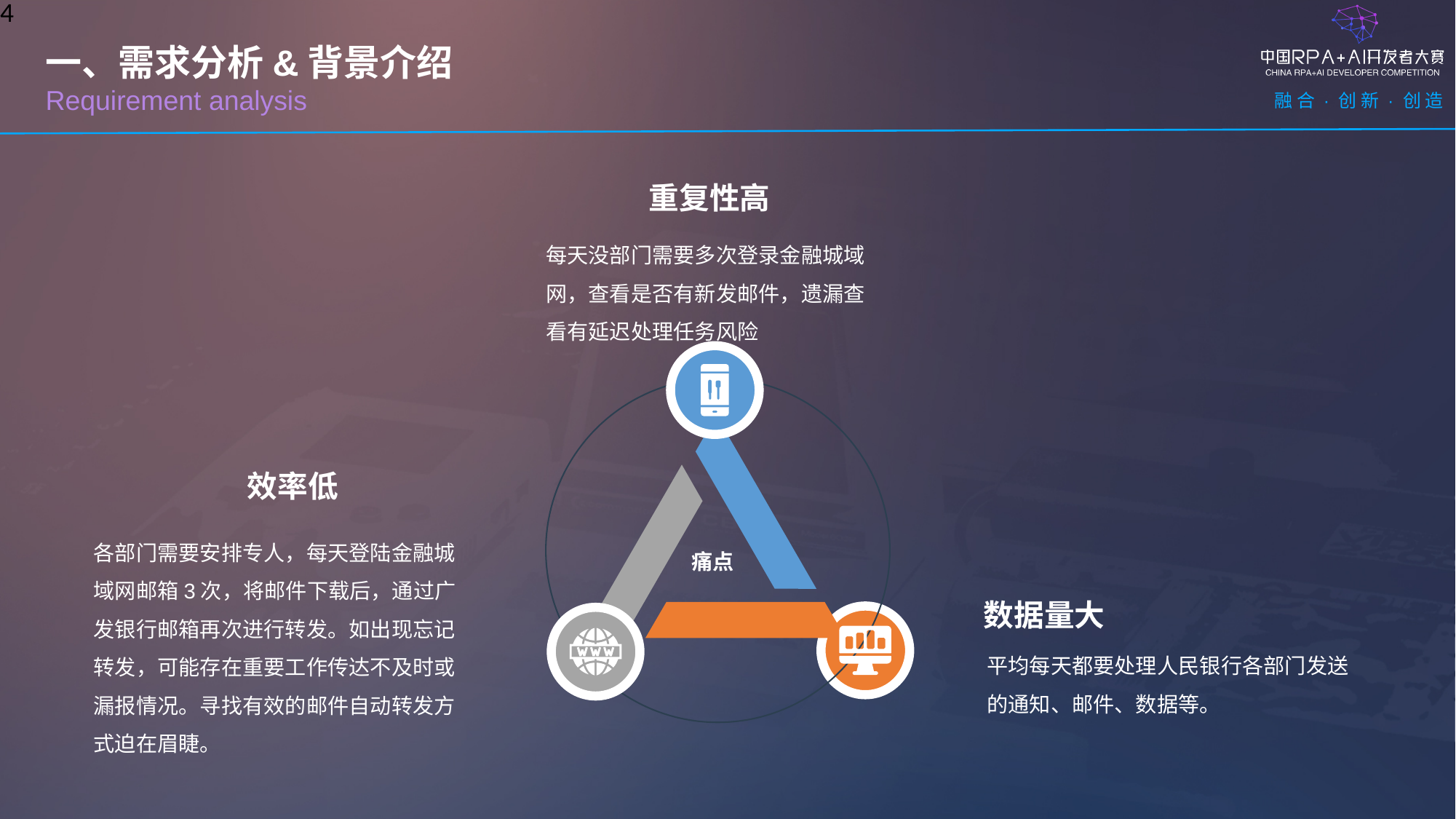

4
一、需求分析&背景介绍
Requirement analysis
重复性高
每天没部门需要多次登录金融城域网，查看是否有新发邮件，遗漏查看有延迟处理任务风险

痛点

效率低
各部门需要安排专人，每天登陆金融城域网邮箱3次，将邮件下载后，通过广发银行邮箱再次进行转发。如出现忘记转发，可能存在重要工作传达不及时或漏报情况。寻找有效的邮件自动转发方式迫在眉睫。
数据量大
平均每天都要处理人民银行各部门发送的通知、邮件、数据等。